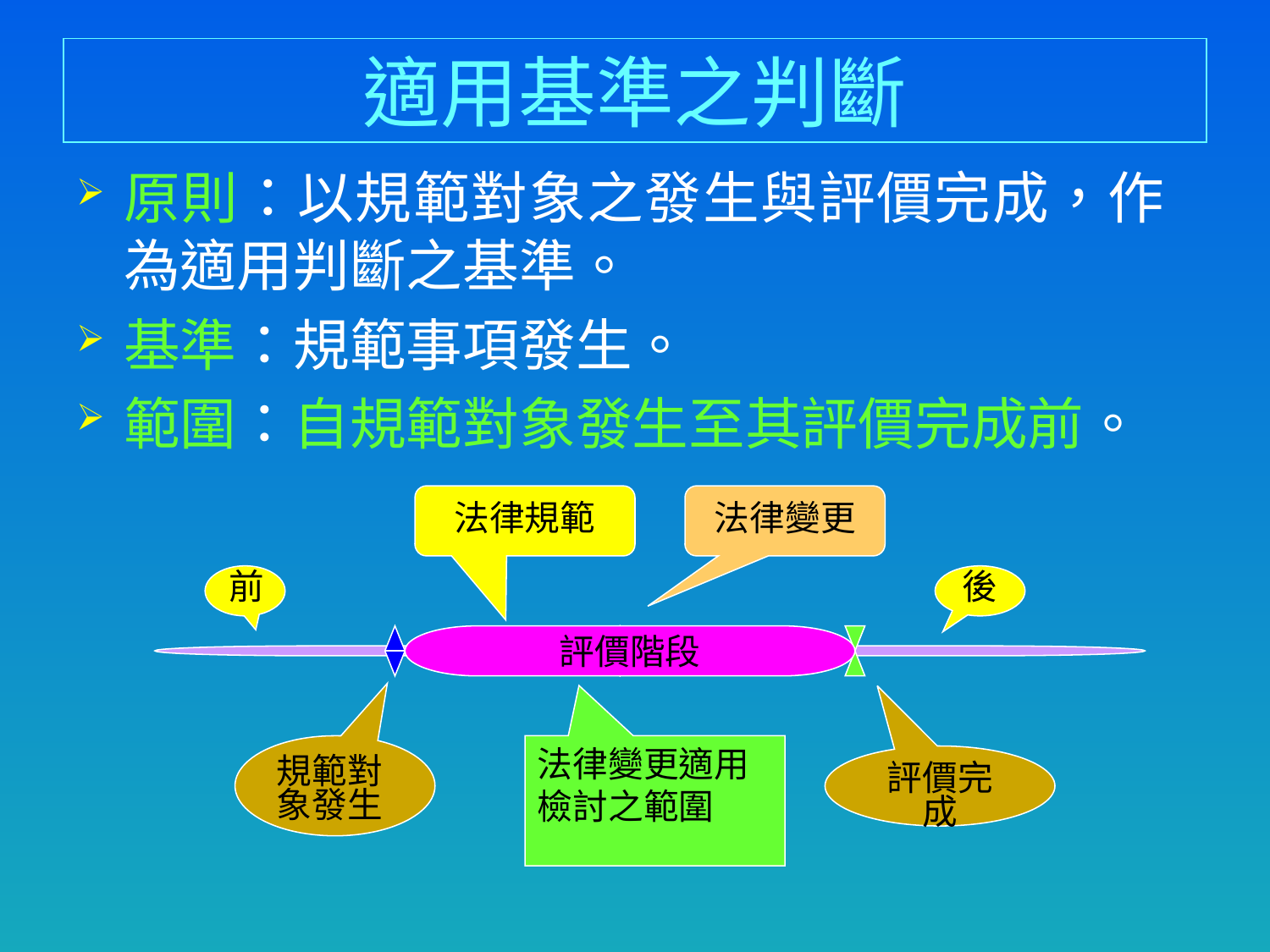

# 適用基準之判斷
原則：以規範對象之發生與評價完成，作   為適用判斷之基準。
基準：規範事項發生。
範圍：自規範對象發生至其評價完成前。
法律規範
法律變更
前
後

評價階段

規範對象發生
法律變更適用檢討之範圍
評價完成